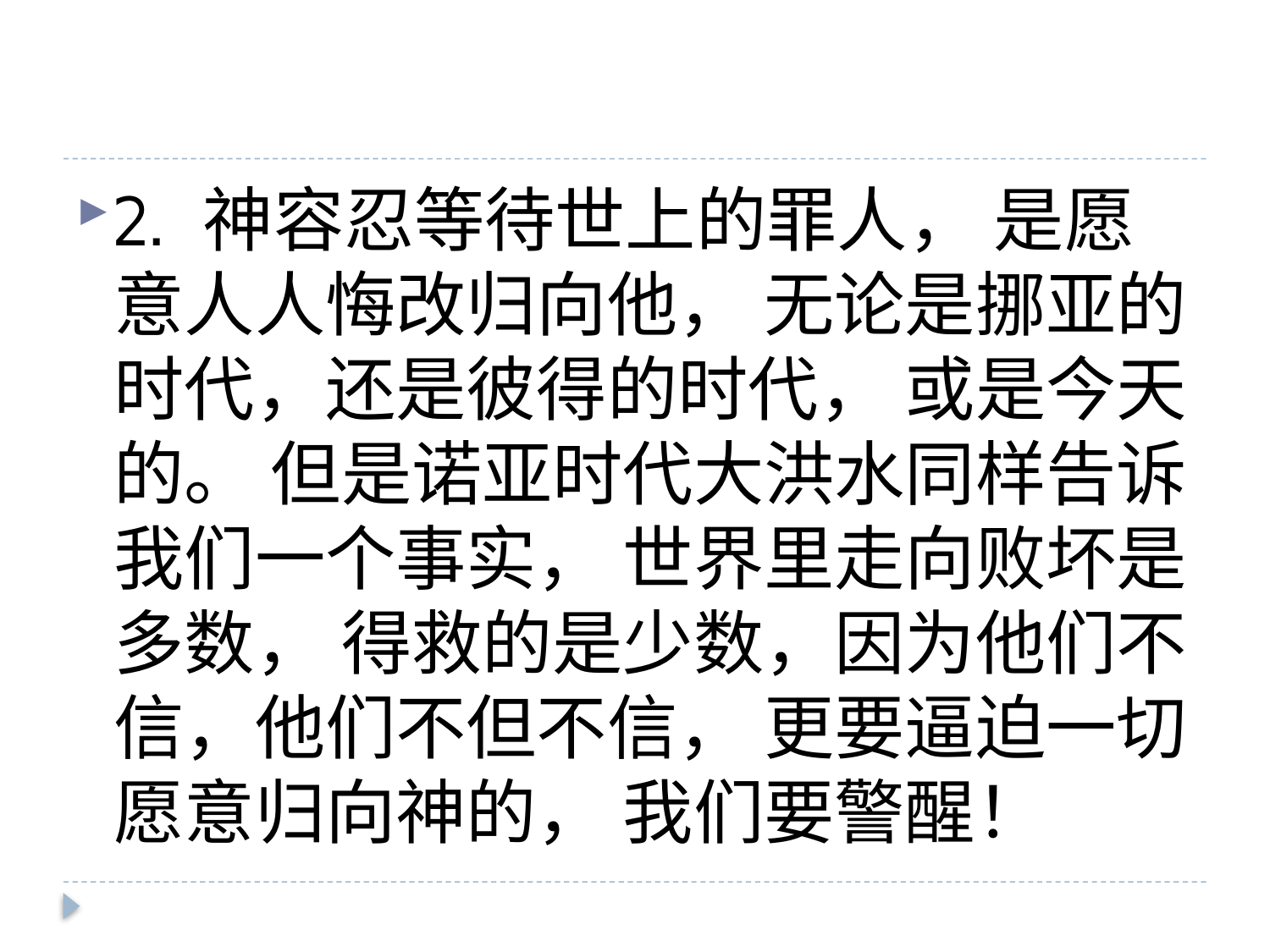

#
2. 神容忍等待世上的罪人， 是愿意人人悔改归向他， 无论是挪亚的时代，还是彼得的时代， 或是今天的。 但是诺亚时代大洪水同样告诉我们一个事实， 世界里走向败坏是多数， 得救的是少数，因为他们不信，他们不但不信， 更要逼迫一切愿意归向神的， 我们要警醒！